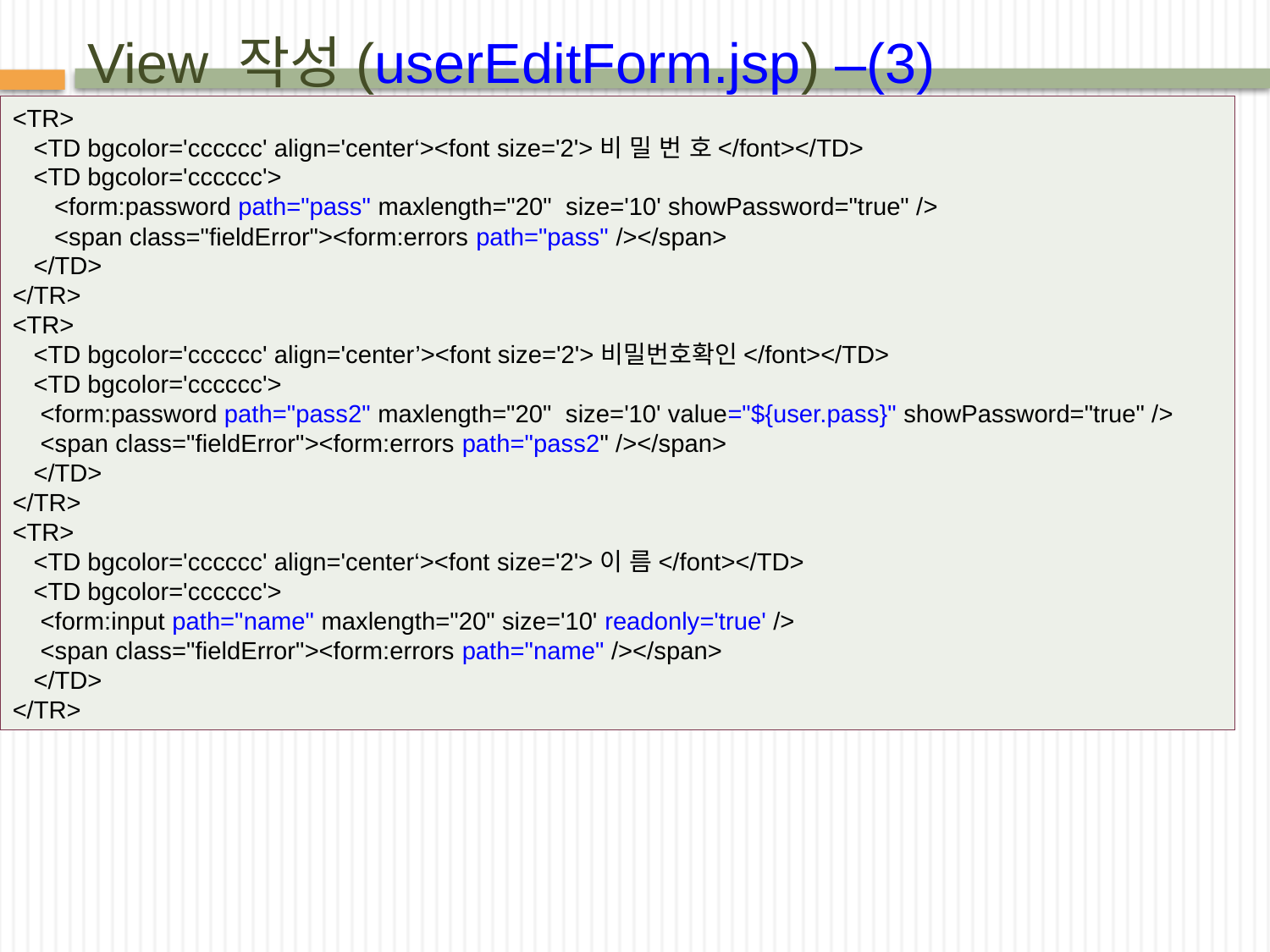

# View 작성(userEditForm.jsp) –(3)
<TR>
   <TD bgcolor='cccccc' align='center‘><font size='2'>비 밀 번 호</font></TD>
   <TD bgcolor='cccccc'>
      <form:password path="pass" maxlength="20"  size='10' showPassword="true" />
      <span class="fieldError"><form:errors path="pass" /></span>
   </TD>
</TR>
<TR>
   <TD bgcolor='cccccc' align='center’><font size='2'>비밀번호확인</font></TD>
   <TD bgcolor='cccccc'>
    <form:password path="pass2" maxlength="20"  size='10' value="${user.pass}" showPassword="true" />
    <span class="fieldError"><form:errors path="pass2" /></span>
   </TD>
</TR>
<TR>
   <TD bgcolor='cccccc' align='center‘><font size='2'>이 름</font></TD>
   <TD bgcolor='cccccc'>
    <form:input path="name" maxlength="20" size='10' readonly='true' />
    <span class="fieldError"><form:errors path="name" /></span>
   </TD>
</TR>